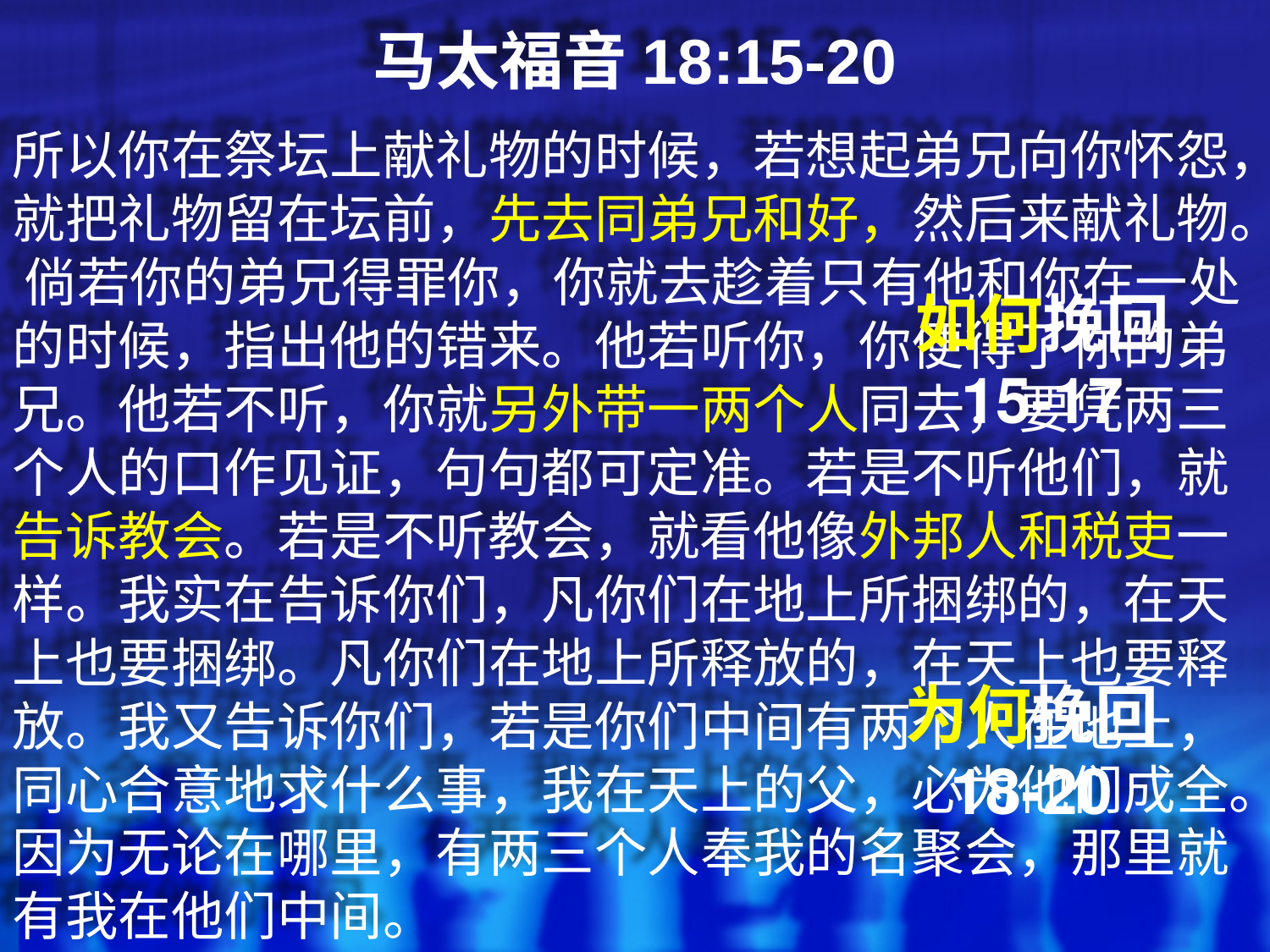

# 马太福音18:15-20
所以你在祭坛上献礼物的时候，若想起弟兄向你怀怨，就把礼物留在坛前，先去同弟兄和好，然后来献礼物。 倘若你的弟兄得罪你，你就去趁着只有他和你在一处的时候，指出他的错来。他若听你，你便得了你的弟兄。他若不听，你就另外带一两个人同去，要凭两三个人的口作见证，句句都可定准。若是不听他们，就告诉教会。若是不听教会，就看他像外邦人和税吏一样。我实在告诉你们，凡你们在地上所捆绑的，在天上也要捆绑。凡你们在地上所释放的，在天上也要释放。我又告诉你们，若是你们中间有两个人在地上，同心合意地求什么事，我在天上的父，必为他们成全。因为无论在哪里，有两三个人奉我的名聚会，那里就有我在他们中间。
如何挽回
15-17
为何挽回
18-20